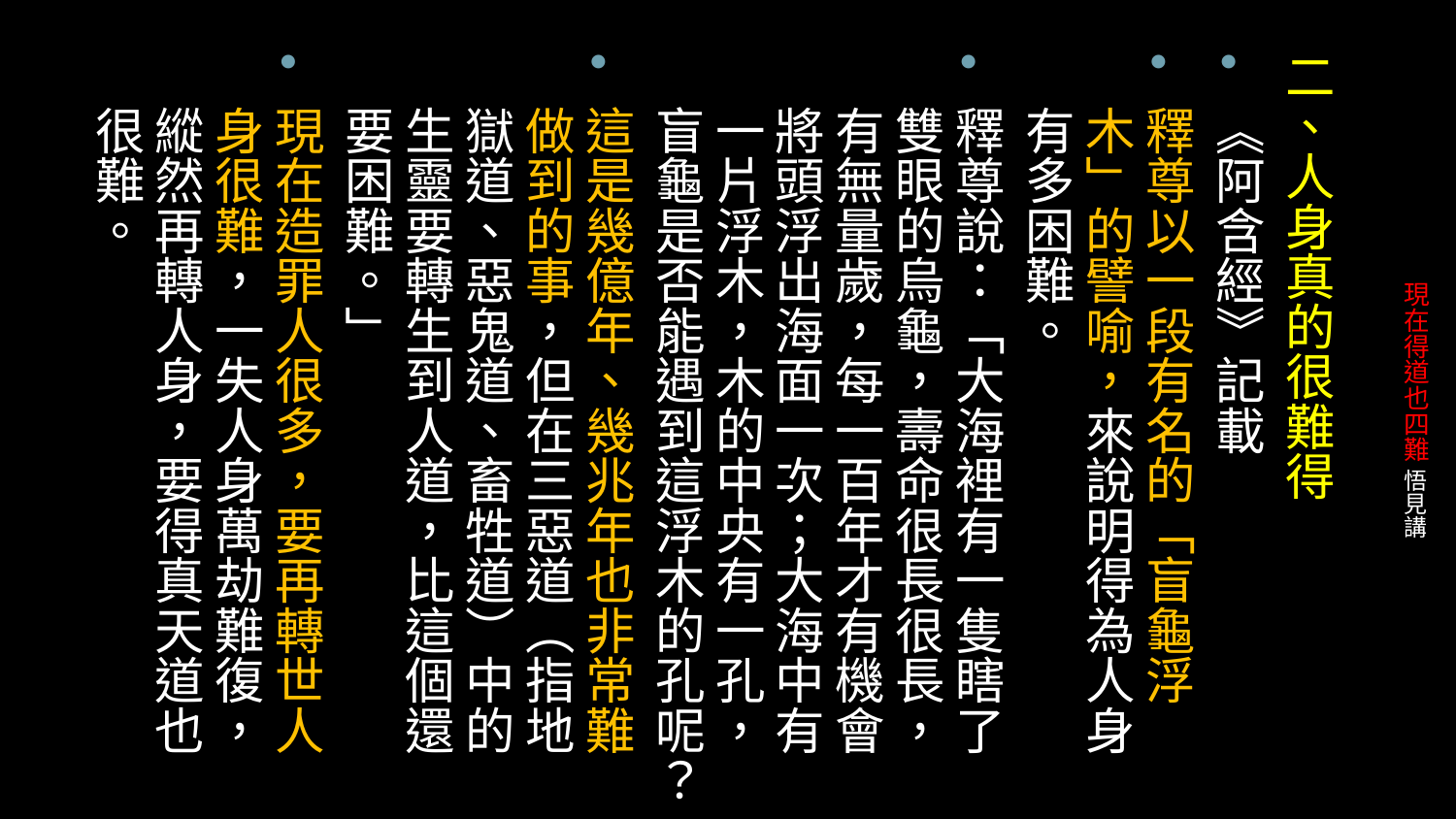

二、人身真的很難得
《阿含經》記載
釋尊以一段有名的「盲龜浮木」的譬喻，來說明得為人身有多困難。
釋尊說：「大海裡有一隻瞎了雙眼的烏龜，壽命很長很長，有無量歲，每一百年才有機會將頭浮出海面一次；大海中有一片浮木，木的中央有一孔，盲龜是否能遇到這浮木的孔呢？
這是幾億年、幾兆年也非常難做到的事，但在三惡道（指地獄道、惡鬼道、畜牲道）中的生靈要轉生到人道，比這個還要困難。」
現在造罪人很多，要再轉世人身很難，一失人身萬劫難復，縱然再轉人身，要得真天道也很難。

# 現在得道也四難 悟見講